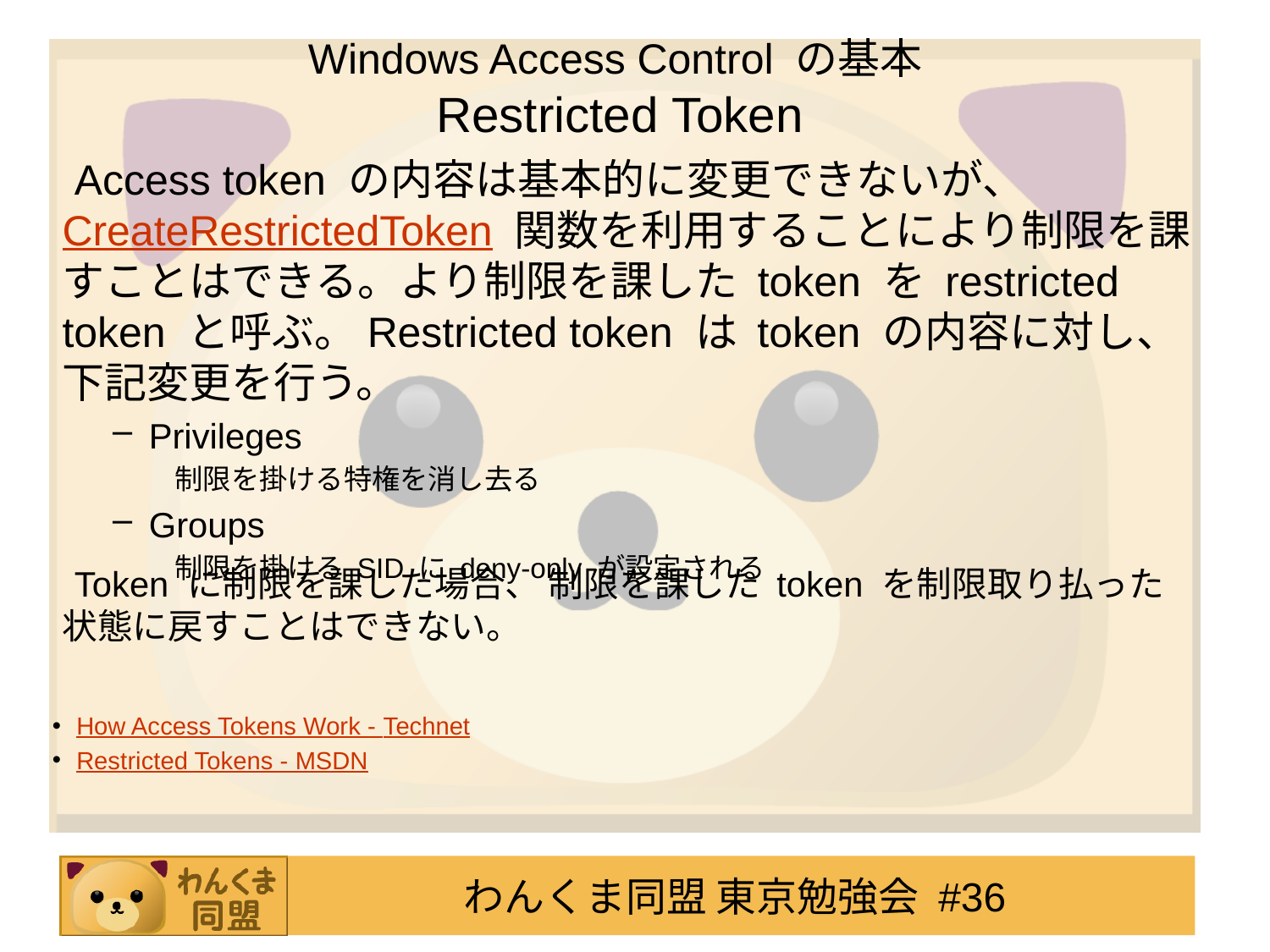

# Windows Access Control の基本 Restricted Token
Access token の内容は基本的に変更できないが、CreateRestrictedToken 関数を利用することにより制限を課すことはできる。より制限を課した token を restricted token と呼ぶ。Restricted token は token の内容に対し、下記変更を行う。
Privileges
制限を掛ける特権を消し去る
Groups
制限を掛ける SID に deny-only が設定される
Token に制限を課した場合、 制限を課した token を制限取り払った状態に戻すことはできない。
How Access Tokens Work - Technet
Restricted Tokens - MSDN